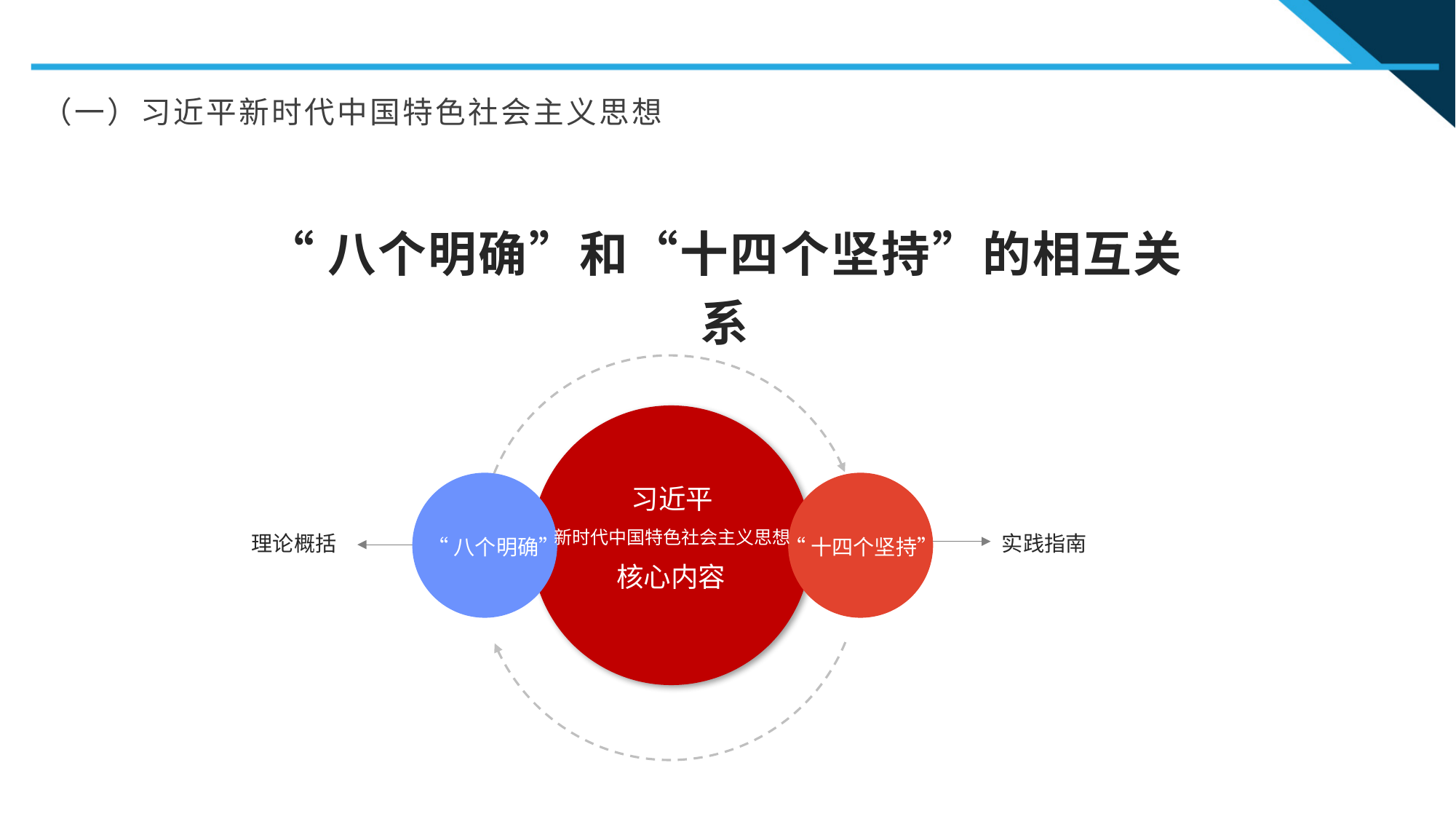

（一）习近平新时代中国特色社会主义思想
“八个明确”和“十四个坚持”的相互关系

习近平
新时代中国特色社会主义思想
“八个明确”
“十四个坚持”
核心内容
理论概括
实践指南